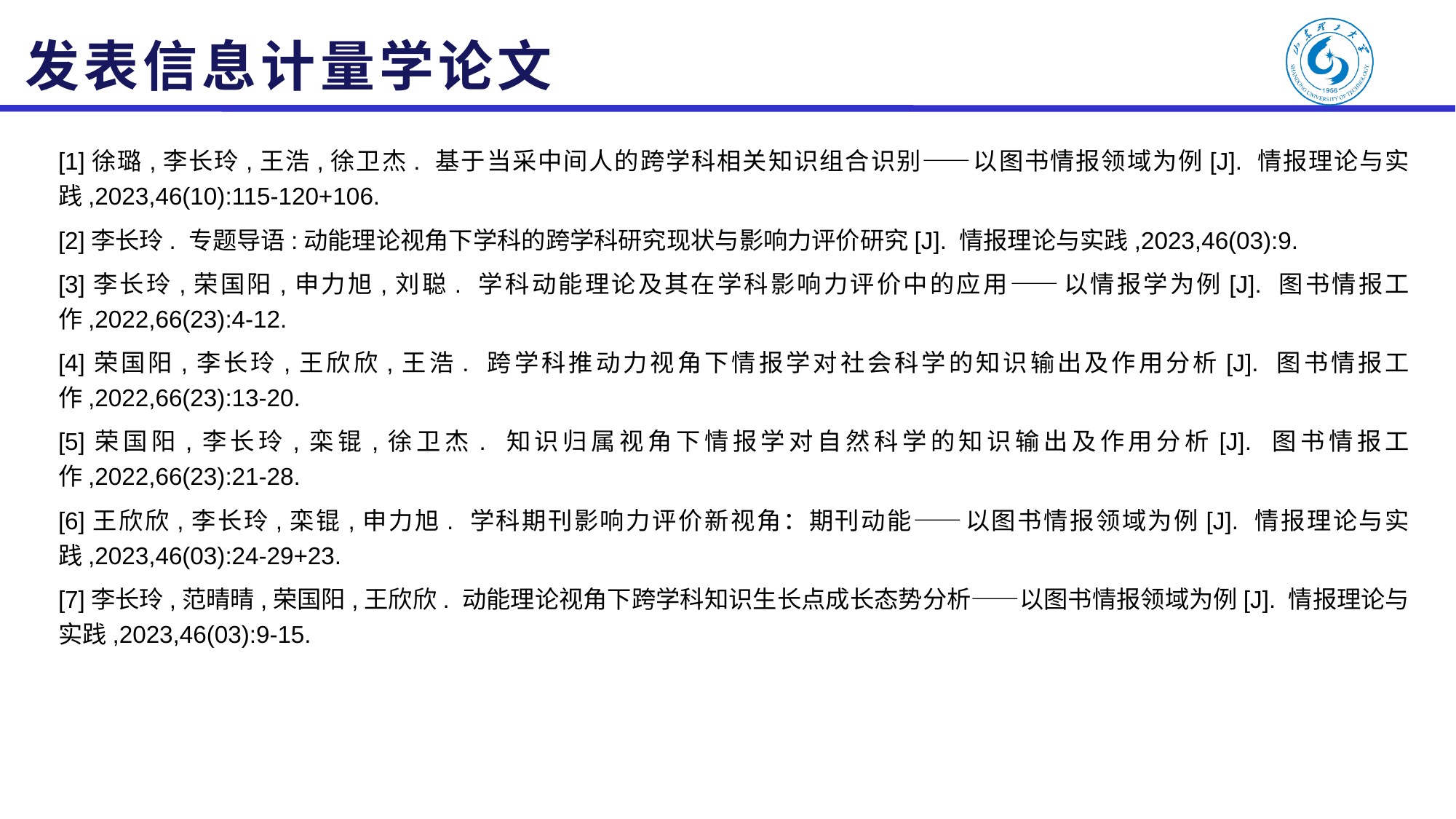

# 发表信息计量学论文
[1]徐璐,李长玲,王浩,徐卫杰. 基于当采中间人的跨学科相关知识组合识别——以图书情报领域为例[J]. 情报理论与实践,2023,46(10):115-120+106.
[2]李长玲. 专题导语:动能理论视角下学科的跨学科研究现状与影响力评价研究[J]. 情报理论与实践,2023,46(03):9.
[3]李长玲,荣国阳,申力旭,刘聪. 学科动能理论及其在学科影响力评价中的应用——以情报学为例[J]. 图书情报工作,2022,66(23):4-12.
[4]荣国阳,李长玲,王欣欣,王浩. 跨学科推动力视角下情报学对社会科学的知识输出及作用分析[J]. 图书情报工作,2022,66(23):13-20.
[5]荣国阳,李长玲,栾锟,徐卫杰. 知识归属视角下情报学对自然科学的知识输出及作用分析[J]. 图书情报工作,2022,66(23):21-28.
[6]王欣欣,李长玲,栾锟,申力旭. 学科期刊影响力评价新视角：期刊动能——以图书情报领域为例[J]. 情报理论与实践,2023,46(03):24-29+23.
[7]李长玲,范晴晴,荣国阳,王欣欣. 动能理论视角下跨学科知识生长点成长态势分析——以图书情报领域为例[J]. 情报理论与实践,2023,46(03):9-15.